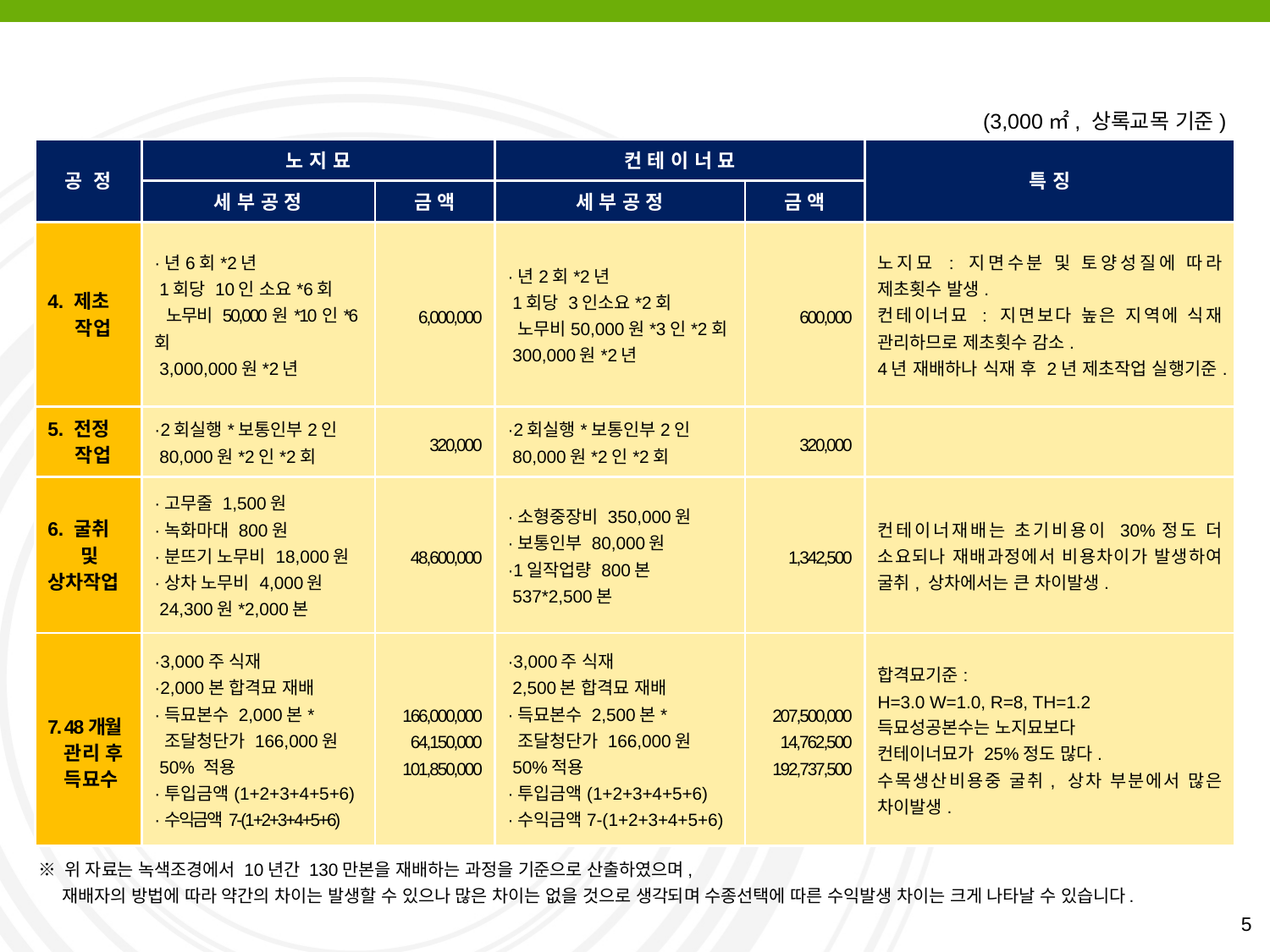

(3,000㎡, 상록교목 기준)
| 공 정 | 노 지 묘 |  | 컨 테 이 너 묘 |  | 특 징 |
| --- | --- | --- | --- | --- | --- |
|  | 세 부 공 정 | 금 액 | 세 부 공 정 | 금 액 |  |
| 4. 제초 작업 | ·년6회\*2년 1회당 10인 소요\*6회 노무비 50,000원\*10인\*6회 3,000,000원\*2년 | 6,000,000 | ·년2회\*2년 1회당 3인소요\*2회 노무비50,000원\*3인\*2회 300,000원\*2년 | 600,000 | 노지묘 : 지면수분 및 토양성질에 따라 제초횟수 발생. 컨테이너묘 : 지면보다 높은 지역에 식재 관리하므로 제초횟수 감소. 4년 재배하나 식재 후 2년 제초작업 실행기준. |
| 5. 전정 작업 | ·2회실행\*보통인부2인 80,000원\*2인\*2회 | 320,000 | ·2회실행\*보통인부2인 80,000원\*2인\*2회 | 320,000 |  |
| 6. 굴취 및 상차작업 | ·고무줄 1,500원 ·녹화마대 800원 ·분뜨기 노무비 18,000원 ·상차 노무비 4,000원 24,300원\*2,000본 | 48,600,000 | ·소형중장비 350,000원 ·보통인부 80,000원 ·1일작업량 800본 537\*2,500본 | 1,342,500 | 컨테이너재배는 초기비용이 30%정도 더 소요되나 재배과정에서 비용차이가 발생하여 굴취, 상차에서는 큰 차이발생. |
| 7. 48개월 관리 후 득묘수 | ·3,000주 식재 ·2,000본 합격묘 재배 ·득묘본수 2,000본\* 조달청단가 166,000원 50% 적용 ·투입금액(1+2+3+4+5+6) ·수익금액7-(1+2+3+4+5+6) | 166,000,000 64,150,000 101,850,000 | ·3,000주 식재 2,500본 합격묘 재배 ·득묘본수 2,500본\* 조달청단가 166,000원 50%적용 ·투입금액(1+2+3+4+5+6) ·수익금액7-(1+2+3+4+5+6) | 207,500,000 14,762,500 192,737,500 | 합격묘기준: H=3.0 W=1.0, R=8, TH=1.2 득묘성공본수는 노지묘보다 컨테이너묘가 25%정도 많다. 수목생산비용중 굴취, 상차 부분에서 많은 차이발생. |
※ 위 자료는 녹색조경에서 10년간 130만본을 재배하는 과정을 기준으로 산출하였으며,
    재배자의 방법에 따라 약간의 차이는 발생할 수 있으나 많은 차이는 없을 것으로 생각되며 수종선택에 따른 수익발생 차이는 크게 나타날 수 있습니다.
5